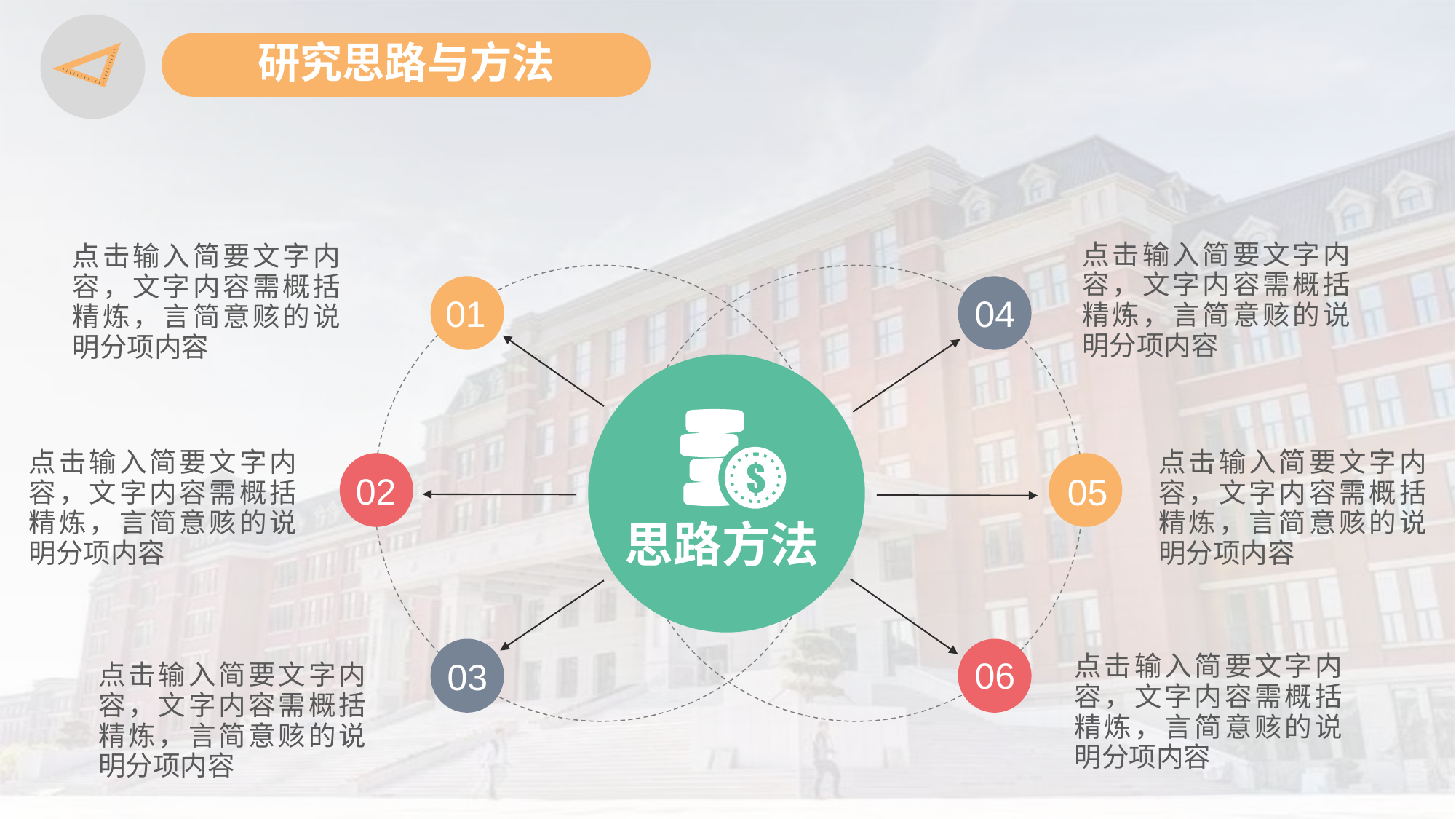

研究思路与方法

点击输入简要文字内容，文字内容需概括精炼，言简意赅的说明分项内容
点击输入简要文字内容，文字内容需概括精炼，言简意赅的说明分项内容

01
04

点击输入简要文字内容，文字内容需概括精炼，言简意赅的说明分项内容
点击输入简要文字内容，文字内容需概括精炼，言简意赅的说明分项内容

02
05

思路方法

点击输入简要文字内容，文字内容需概括精炼，言简意赅的说明分项内容
06
03
点击输入简要文字内容，文字内容需概括精炼，言简意赅的说明分项内容